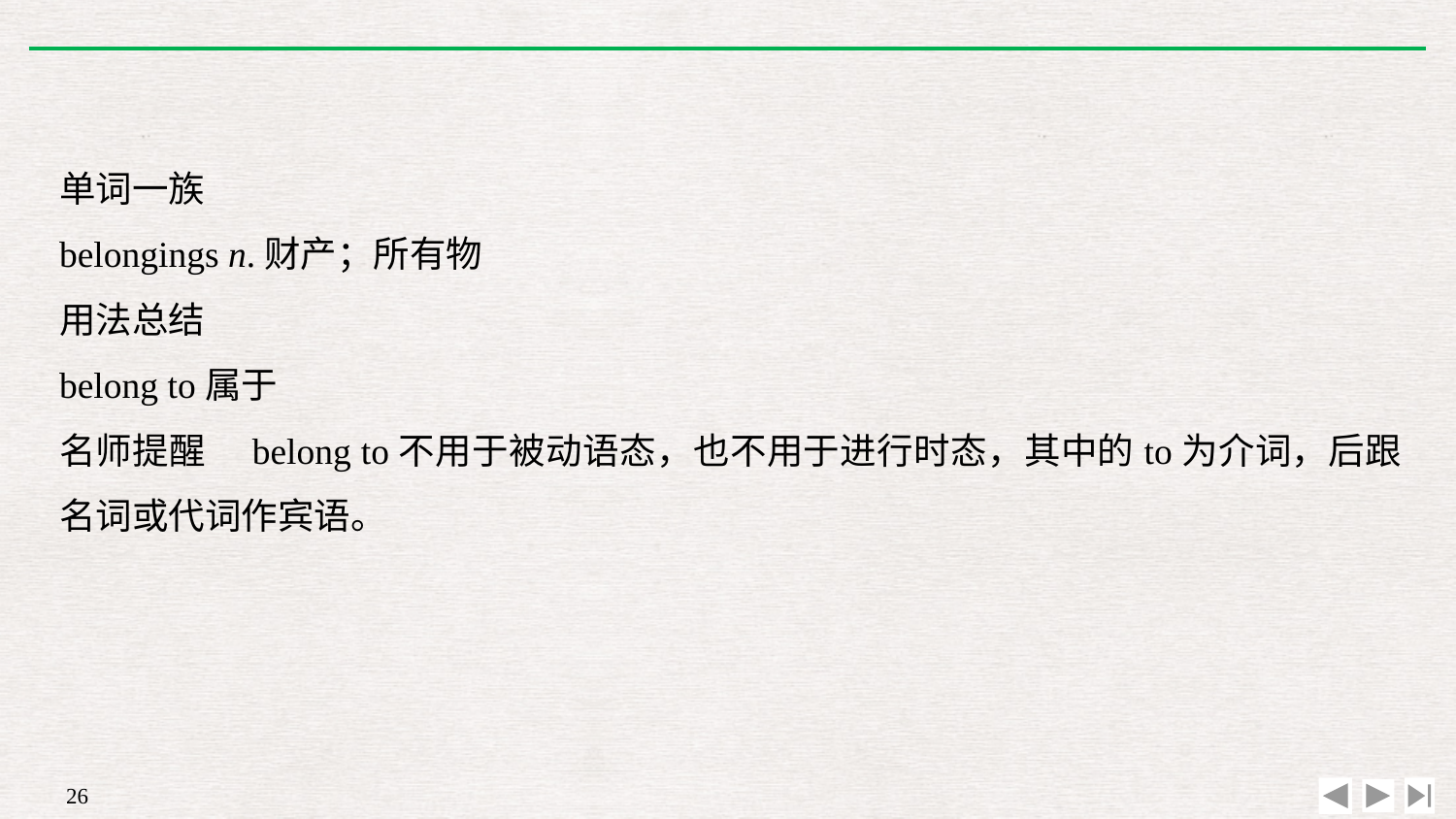

单词一族
belongings n.财产；所有物
用法总结
belong to属于
名师提醒　belong to不用于被动语态，也不用于进行时态，其中的to为介词，后跟名词或代词作宾语。